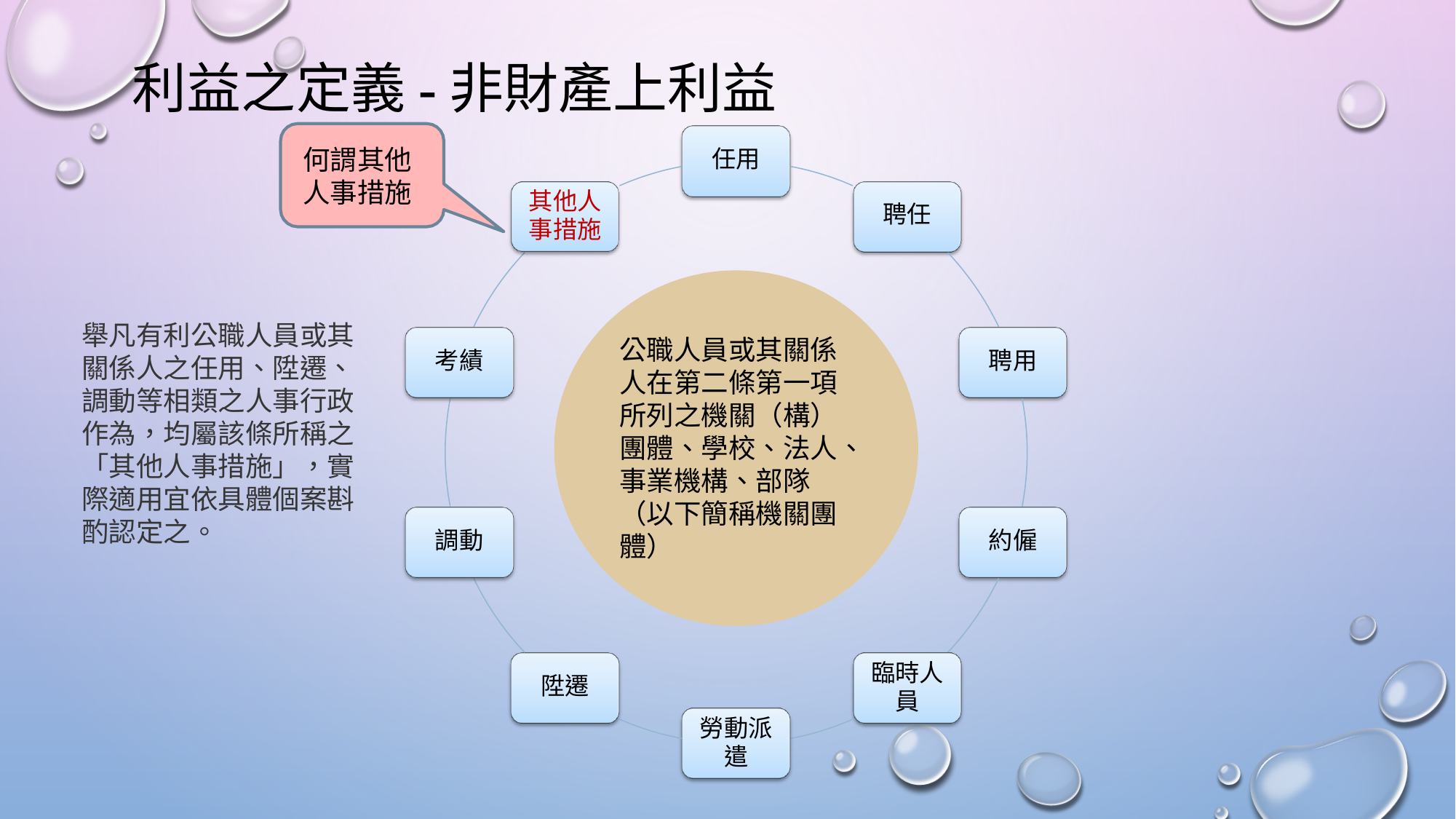

利益之定義-非財產上利益

何謂其他 人事措施
任用

其他人 事措施
聘任

舉凡有利公職人員或其關係人之任用、陞遷、調動等相類之人事行政作為，均屬該條所稱之「其他人事措施」，實際適用宜依具體個案斟酌認定之。

公職人員或其關係 人在第二條第一項 所列之機關（構）  團體、學校、法人、 事業機構、部隊
（以下簡稱機關團
體）
考績
聘用

調動
約僱

臨時人 員
陞遷

勞動派 遣